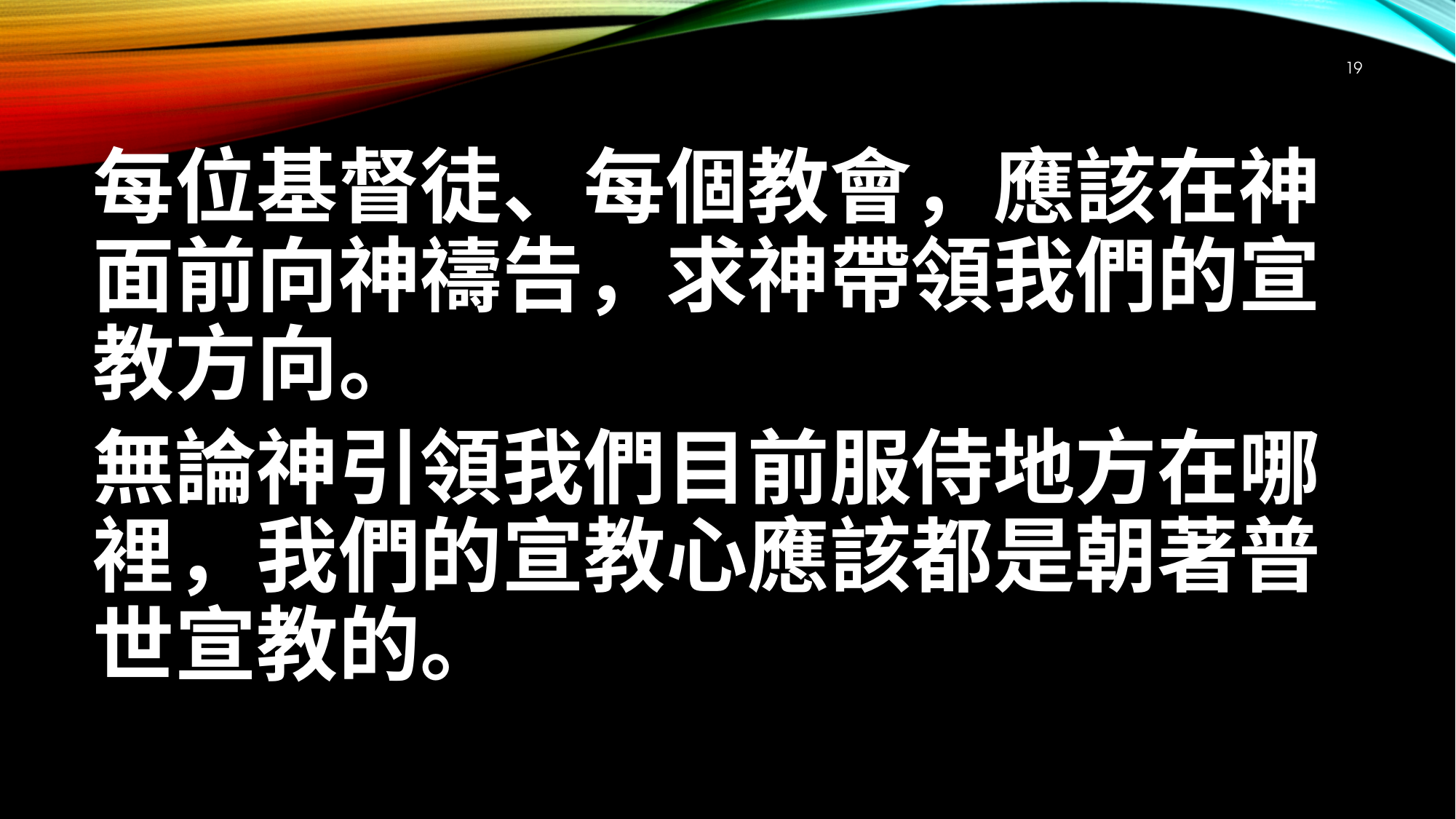

19
每位基督徒、每個教會，應該在神面前向神禱告，求神帶領我們的宣教方向。
無論神引領我們目前服侍地方在哪裡，我們的宣教心應該都是朝著普世宣教的。